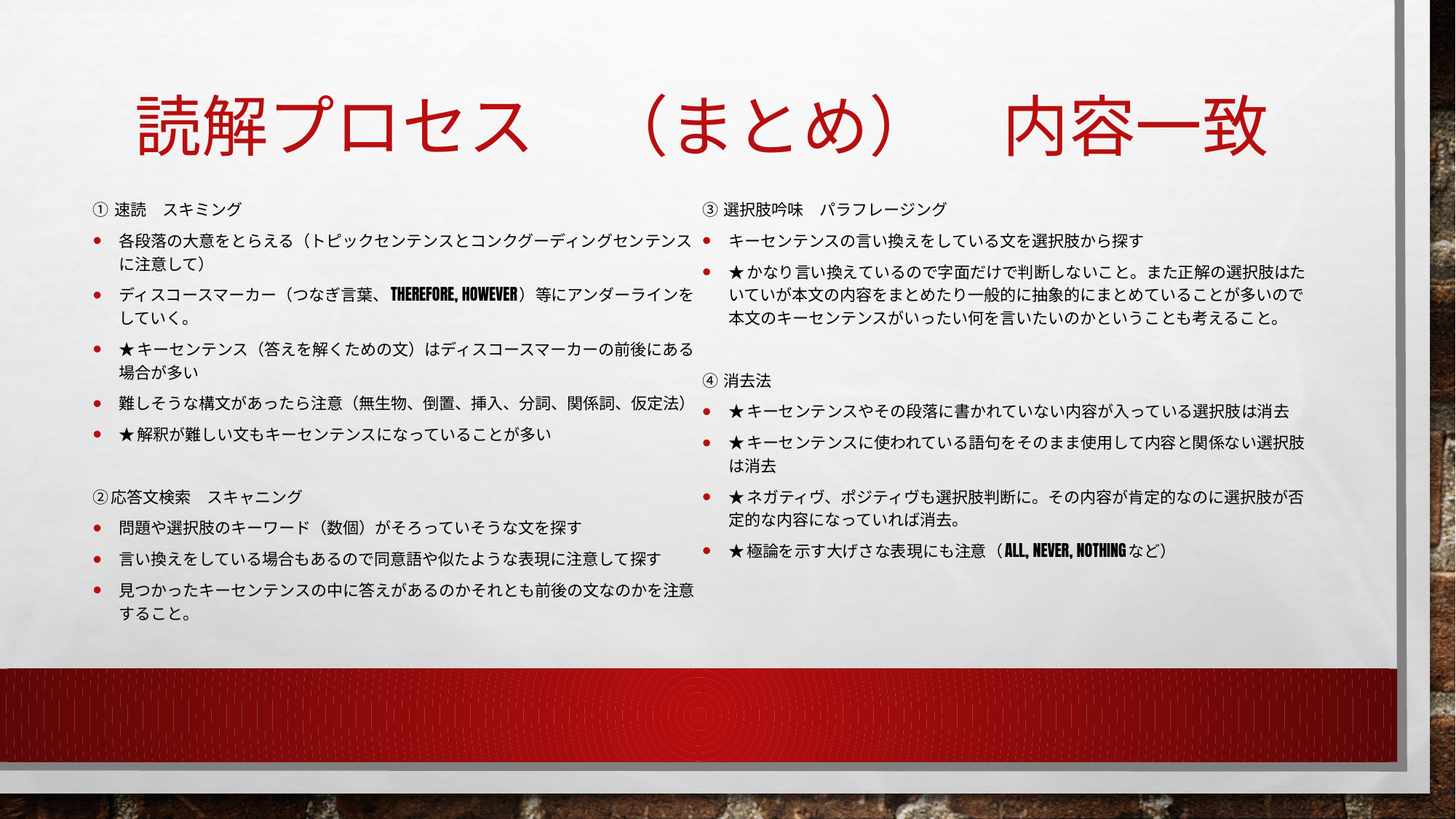

# 読解プロセス　（まとめ）　内容一致
① 速読　スキミング
各段落の大意をとらえる（トピックセンテンスとコンクグーディングセンテンスに注意して）
ディスコースマーカー（つなぎ言葉、therefore, however）等にアンダーラインをしていく。
★キーセンテンス（答えを解くための文）はディスコースマーカーの前後にある場合が多い
難しそうな構文があったら注意（無生物、倒置、挿入、分詞、関係詞、仮定法）
★解釈が難しい文もキーセンテンスになっていることが多い

②応答文検索　スキャニング
問題や選択肢のキーワード（数個）がそろっていそうな文を探す
言い換えをしている場合もあるので同意語や似たような表現に注意して探す
見つかったキーセンテンスの中に答えがあるのかそれとも前後の文なのかを注意すること。
③ 選択肢吟味　パラフレージング
キーセンテンスの言い換えをしている文を選択肢から探す
★かなり言い換えているので字面だけで判断しないこと。また正解の選択肢はたいていが本文の内容をまとめたり一般的に抽象的にまとめていることが多いので本文のキーセンテンスがいったい何を言いたいのかということも考えること。

④ 消去法
★キーセンテンスやその段落に書かれていない内容が入っている選択肢は消去
★キーセンテンスに使われている語句をそのまま使用して内容と関係ない選択肢は消去
★ネガティヴ、ポジティヴも選択肢判断に。その内容が肯定的なのに選択肢が否定的な内容になっていれば消去。
★極論を示す大げさな表現にも注意（all, never, nothingなど）